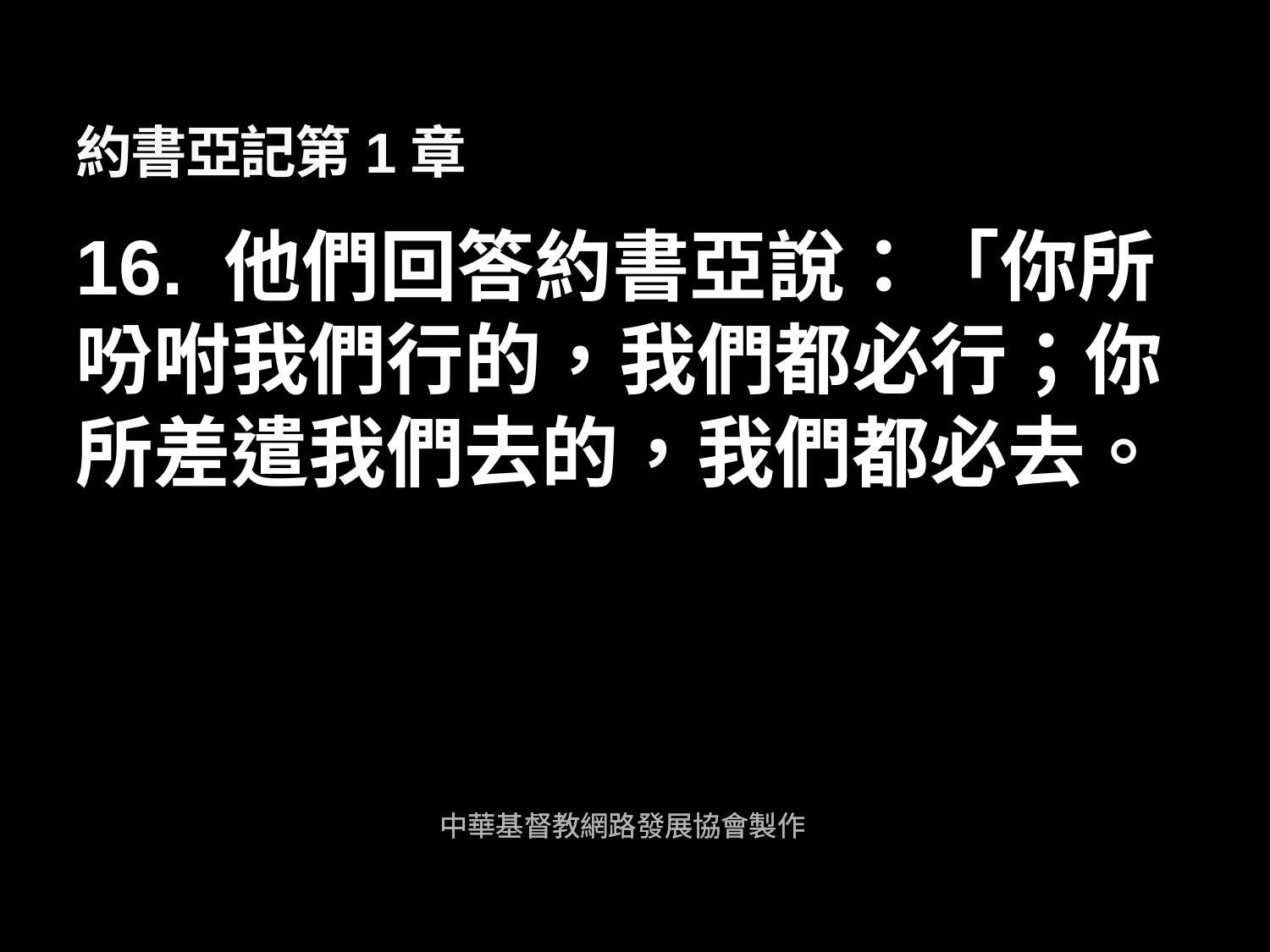

# 約書亞記第1章
16. 他們回答約書亞說：「你所吩咐我們行的，我們都必行；你所差遣我們去的，我們都必去。